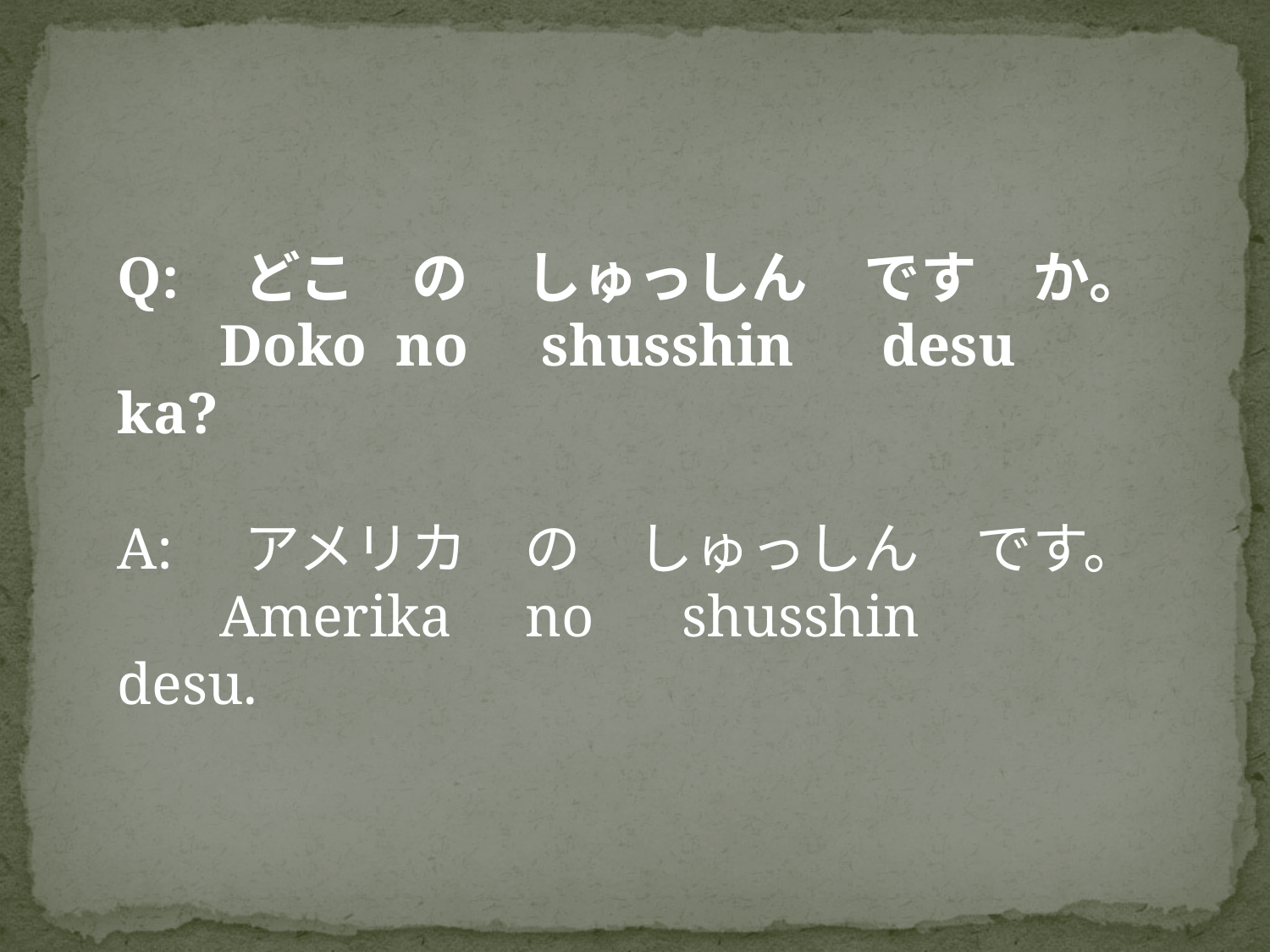

Q: 	どこ　の　しゅっしん　です　か。
       Doko  no     shusshin      desu   ka?

A: 	アメリカ　の　しゅっしん　です。
       Amerika     no      shusshin       desu.